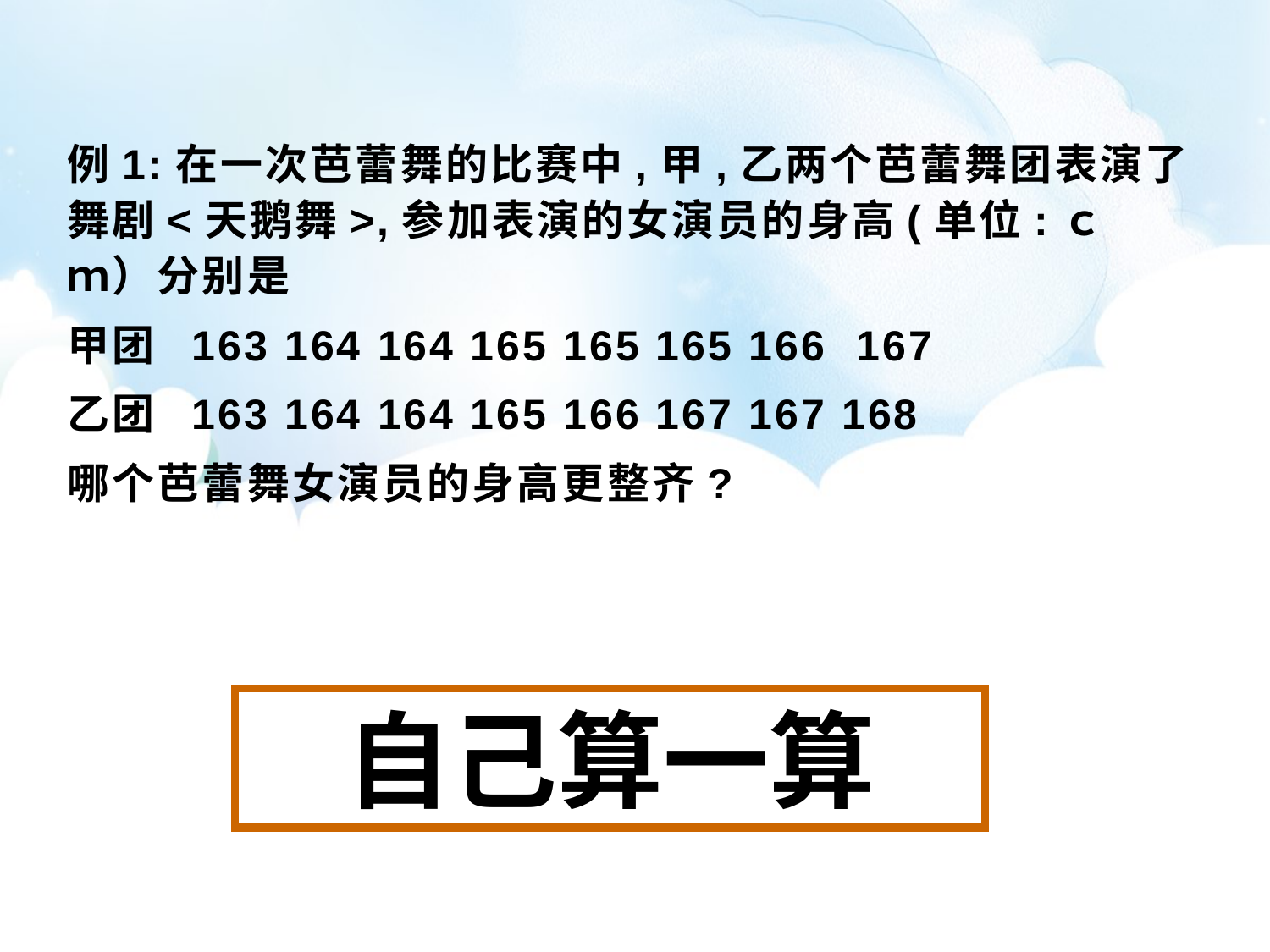

例1:在一次芭蕾舞的比赛中,甲,乙两个芭蕾舞团表演了舞剧<天鹅舞>,参加表演的女演员的身高(单位:ｃｍ）分别是
甲团  163 164 164 165 165 165 166  167
乙团  163 164 164 165 166 167 167 168
哪个芭蕾舞女演员的身高更整齐?
自己算一算